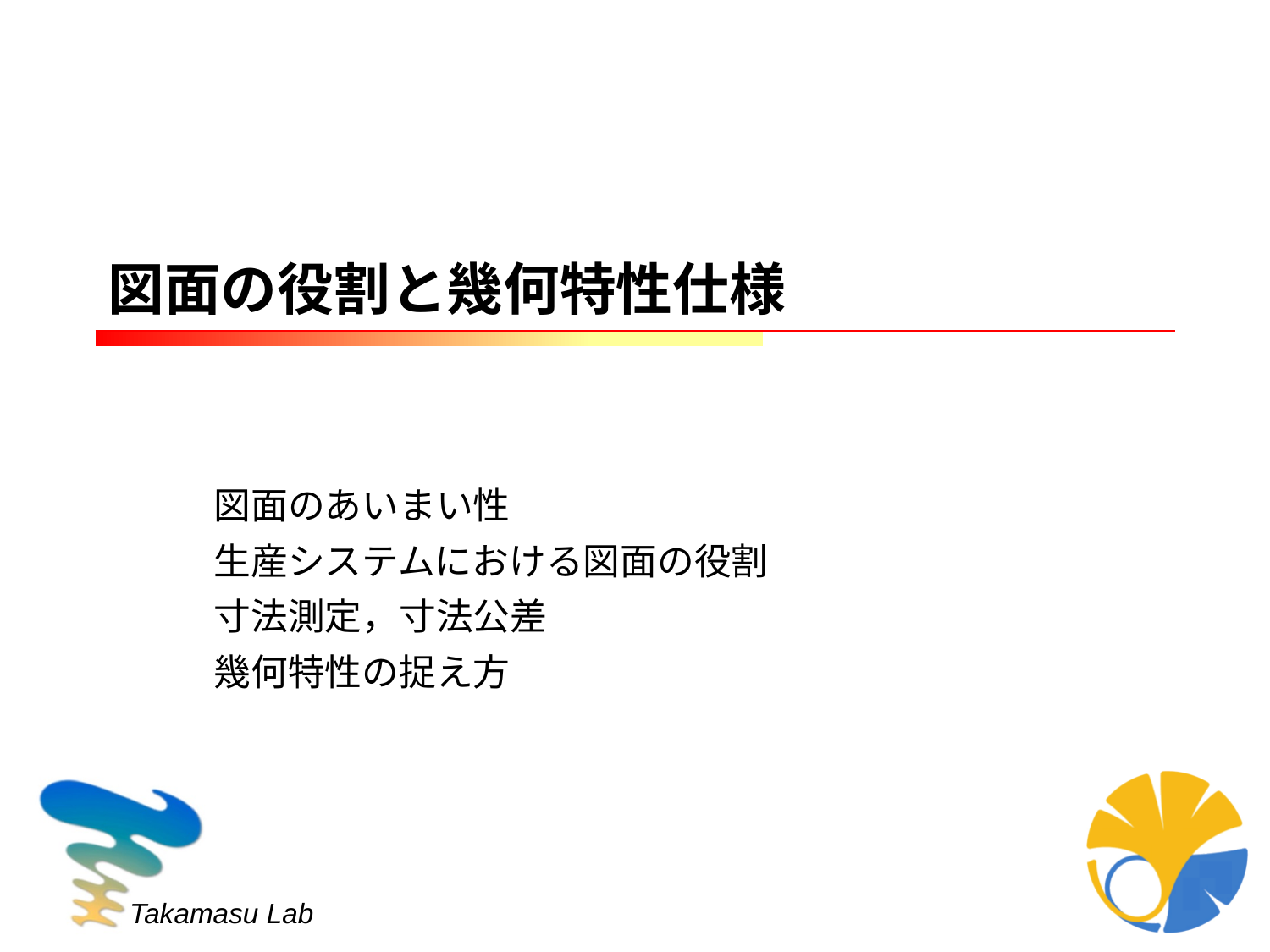

# 図面の役割と幾何特性仕様
図面のあいまい性
生産システムにおける図面の役割
寸法測定，寸法公差
幾何特性の捉え方